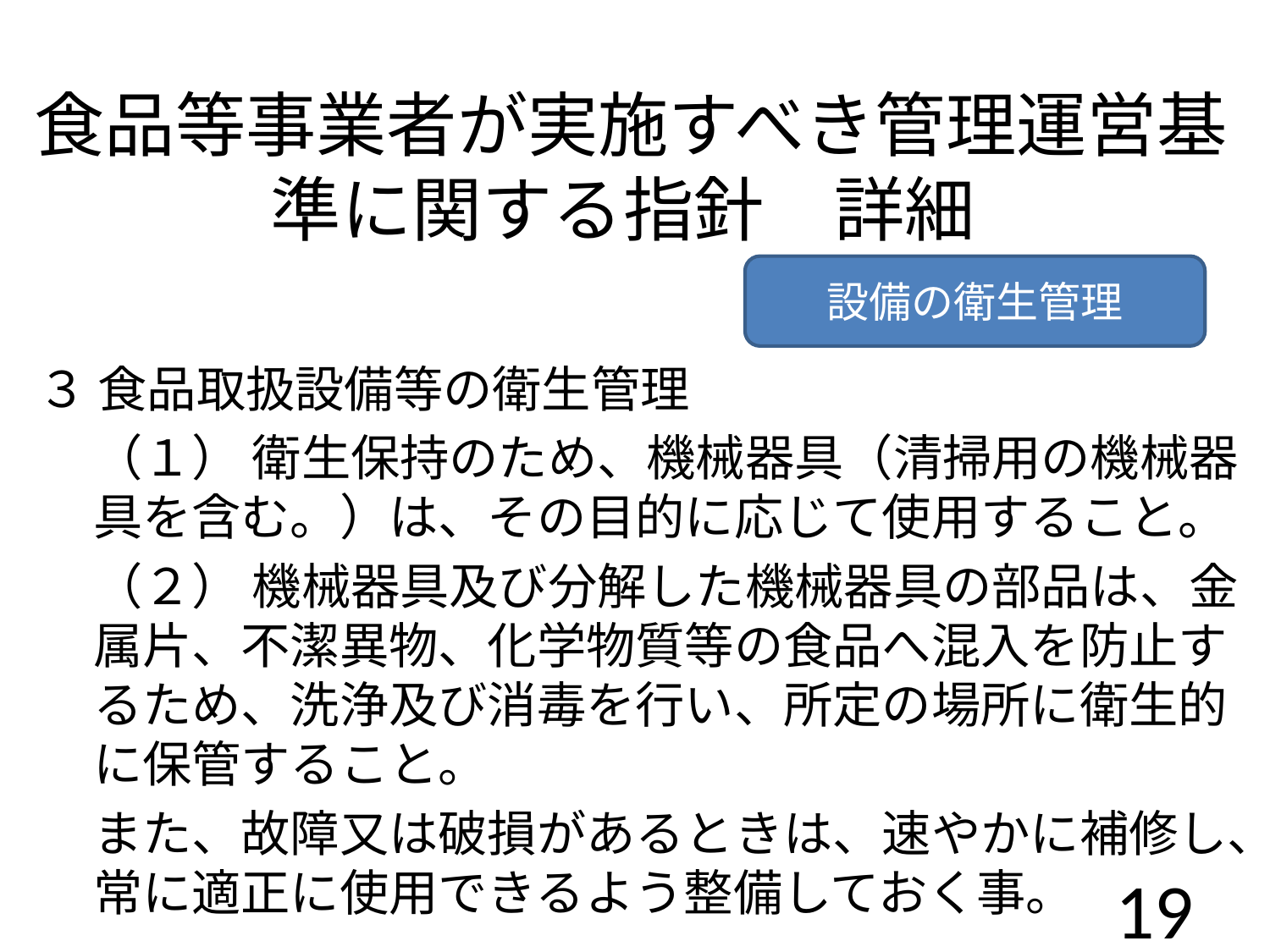

食品等事業者が実施すべき管理運営基準に関する指針　詳細
設備の衛生管理
３ 食品取扱設備等の衛生管理
（１） 衛生保持のため、機械器具（清掃用の機械器具を含む。）は、その目的に応じて使用すること。
（２） 機械器具及び分解した機械器具の部品は、金属片、不潔異物、化学物質等の食品へ混入を防止するため、洗浄及び消毒を行い、所定の場所に衛生的に保管すること。
また、故障又は破損があるときは、速やかに補修し、常に適正に使用できるよう整備しておく事。
19